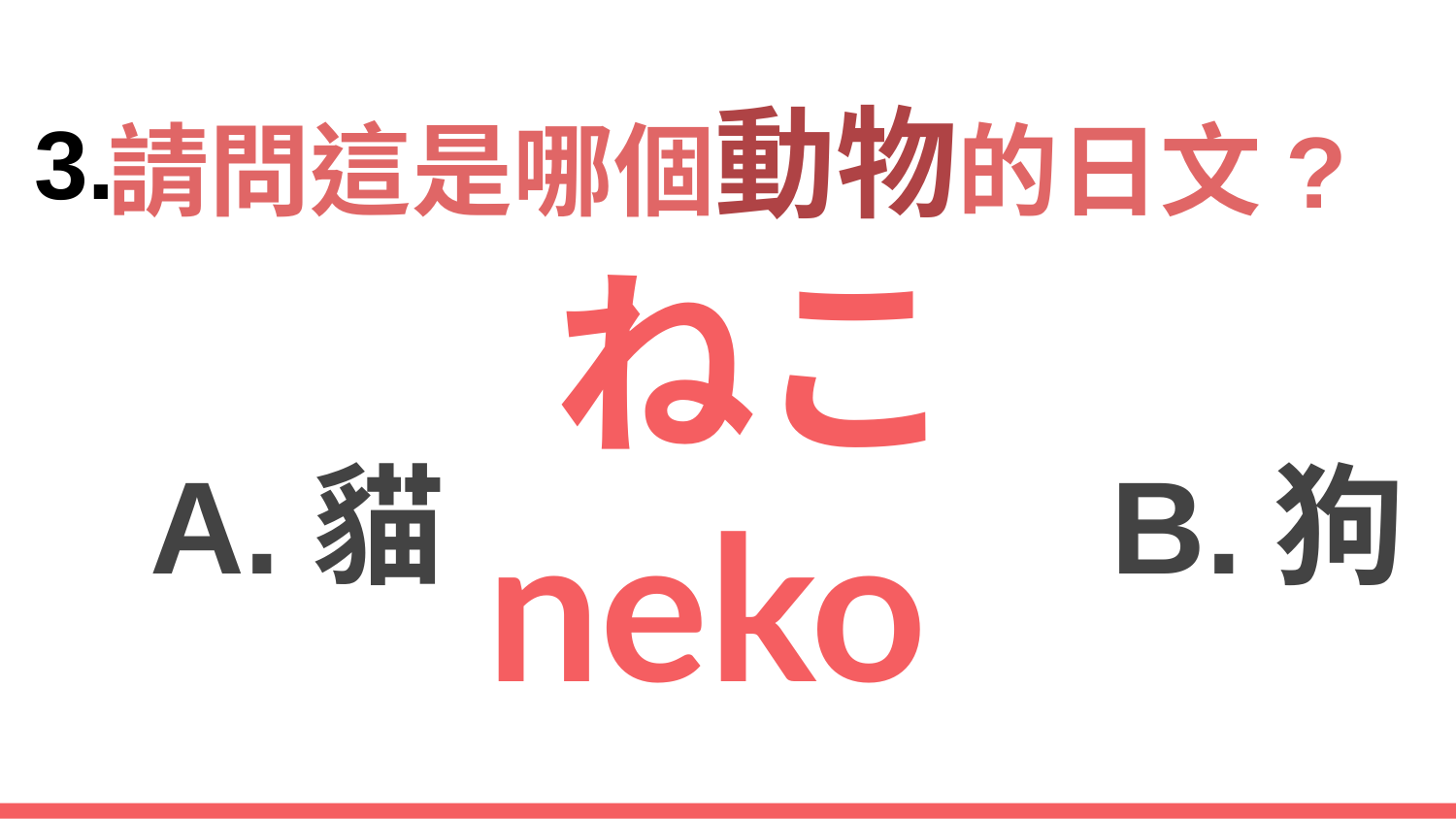

請問這是哪個動物的日文?

3.
A.貓
B.狗

# ねこ
neko